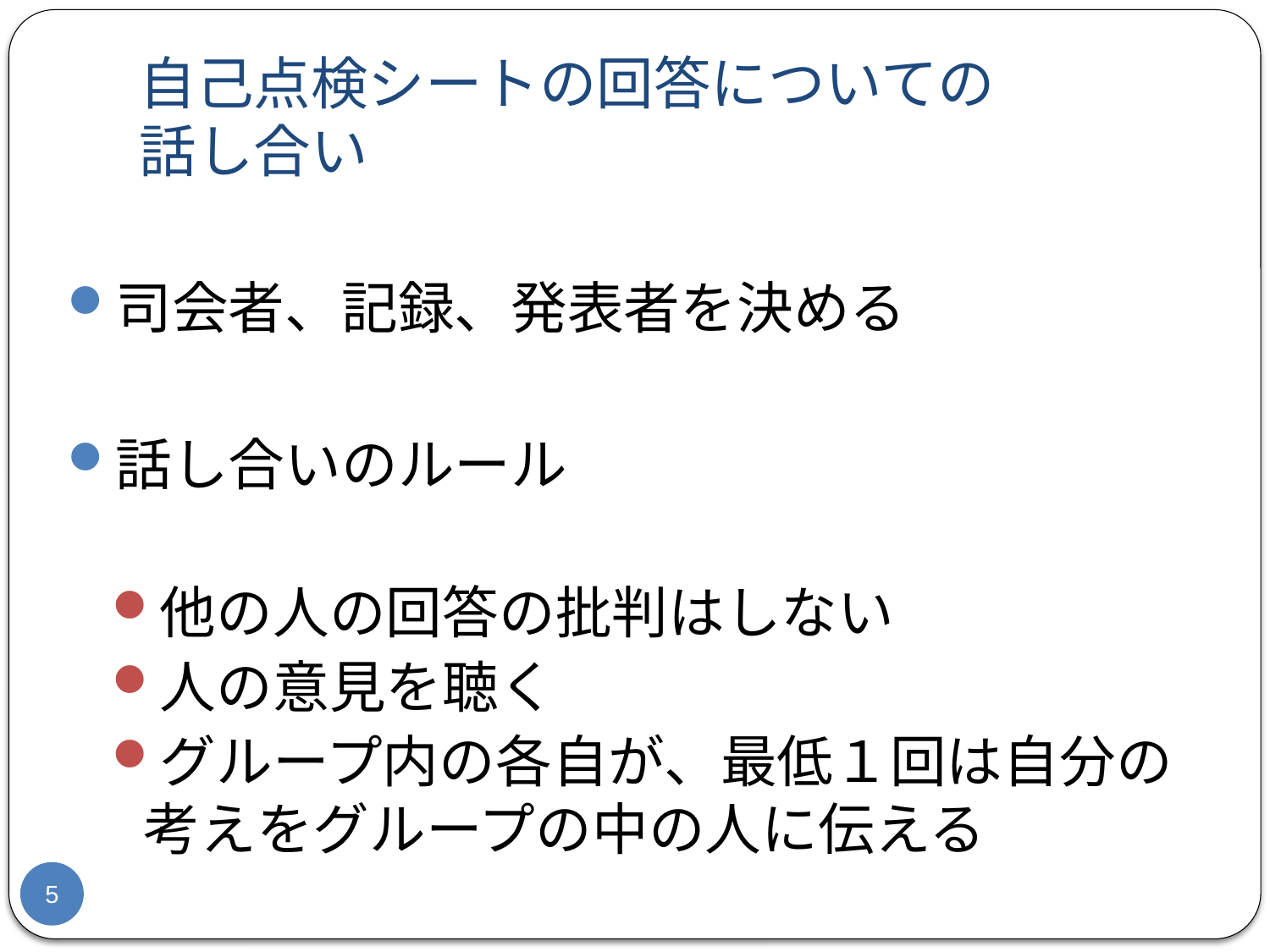

# 自己点検シートの回答についての 話し合い

司会者、記録、発表者を決める

話し合いのルール

他の人の回答の批判はしない
人の意見を聴く
グループ内の各自が、最低１回は自分の考えをグループの中の人に伝える

5